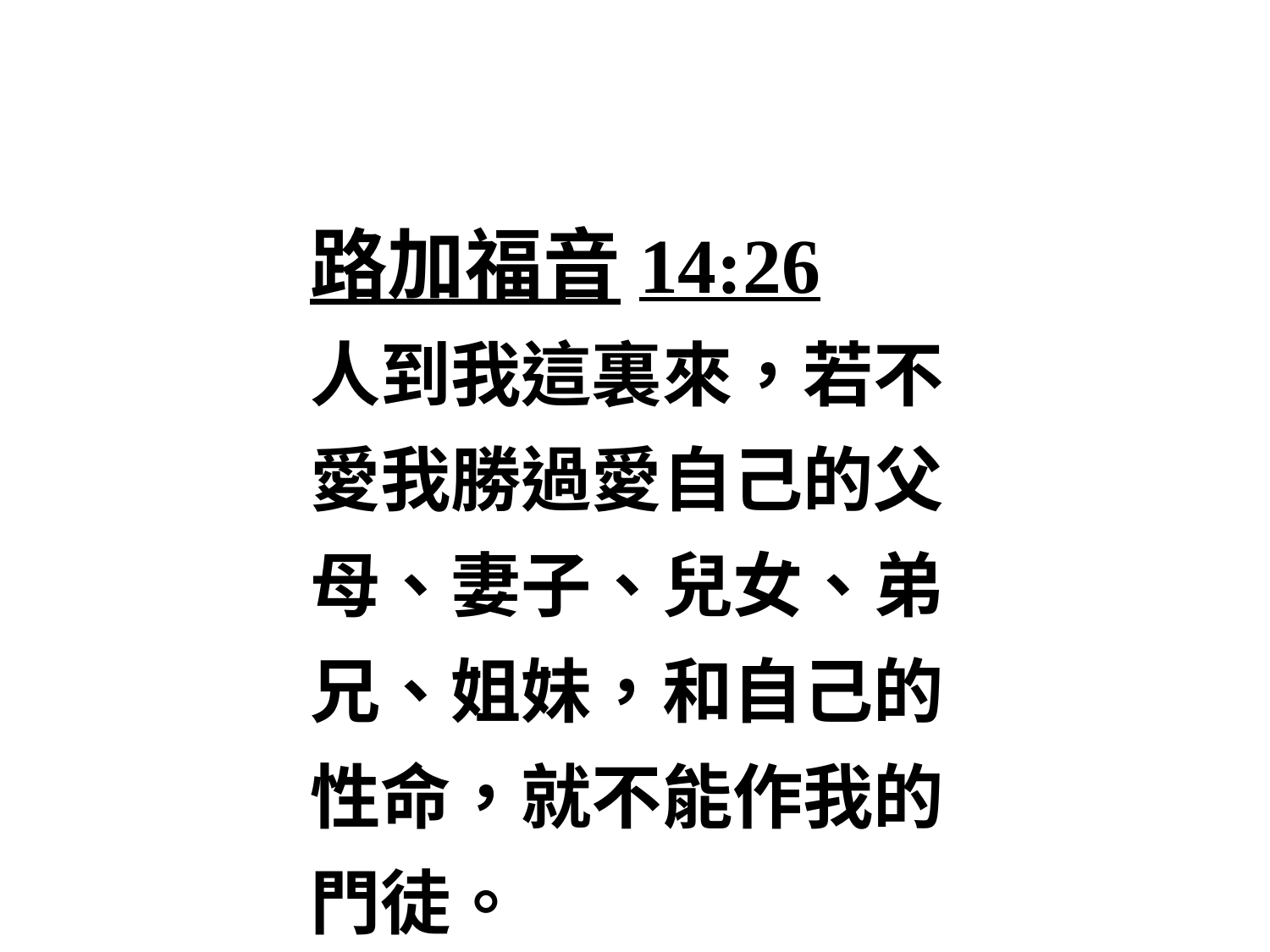

路加福音14:26
人到我這裏來，若不愛我勝過愛自己的父母、妻子、兒女、弟兄、姐妹，和自己的性命，就不能作我的門徒。